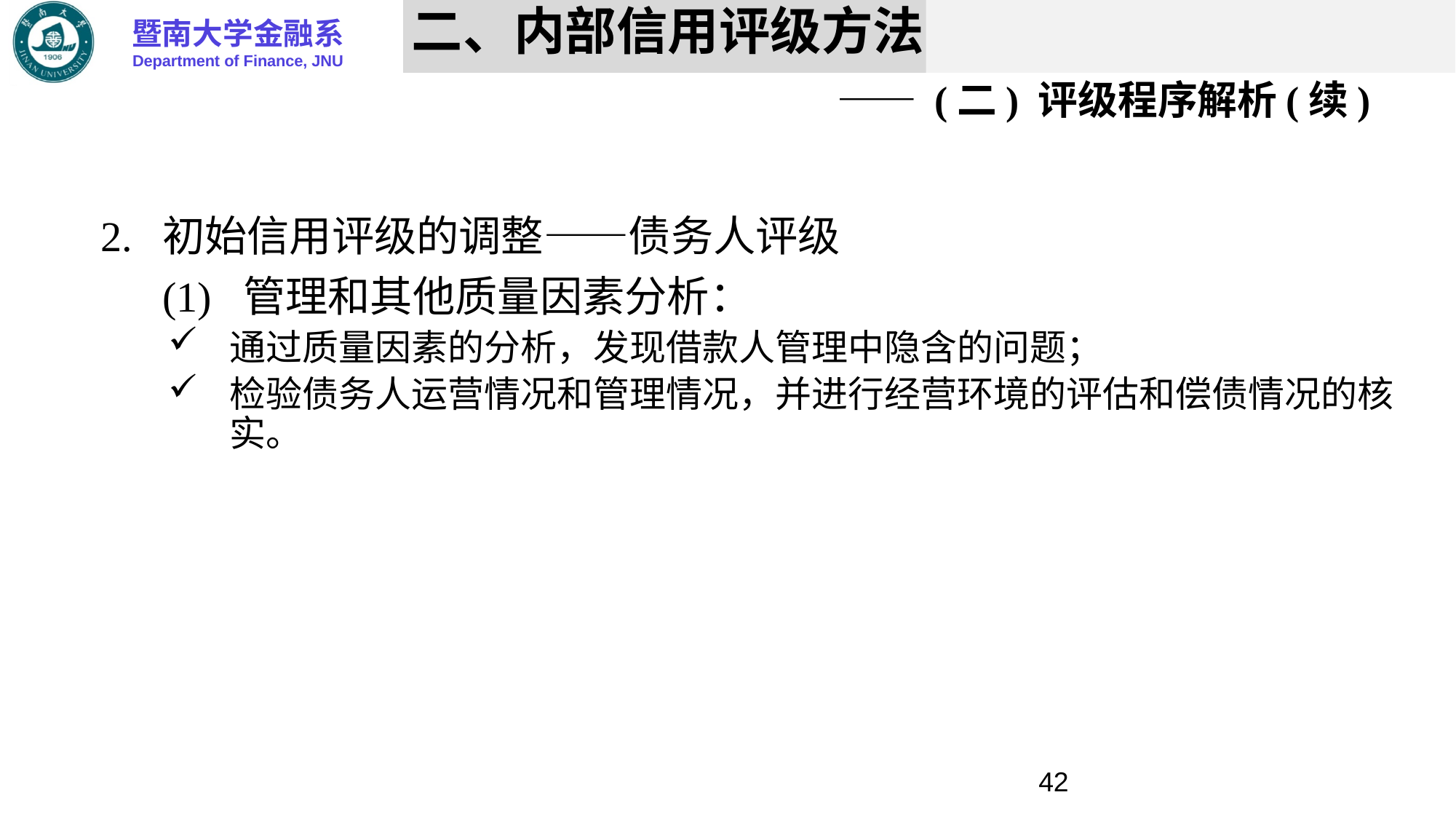

# 二、内部信用评级方法 —— (二) 评级程序解析(续)
2.	初始信用评级的调整——债务人评级
	(1)  管理和其他质量因素分析：
通过质量因素的分析，发现借款人管理中隐含的问题；
检验债务人运营情况和管理情况，并进行经营环境的评估和偿债情况的核实。

42